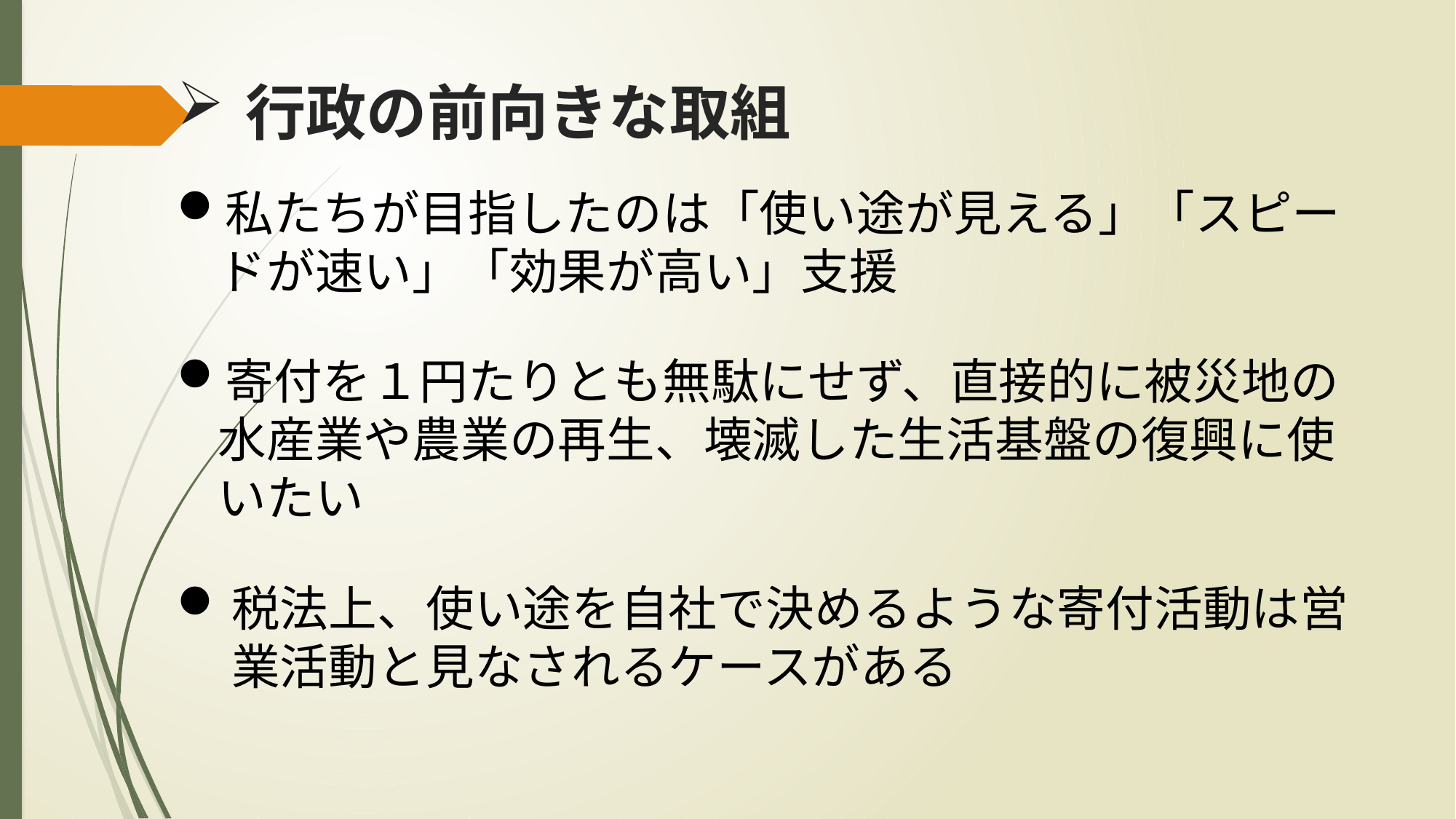

# 行政の前向きな取組
私たちが目指したのは「使い途が見える」「スピードが速い」「効果が高い」支援
寄付を１円たりとも無駄にせず、直接的に被災地の水産業や農業の再生、壊滅した生活基盤の復興に使いたい
税法上、使い途を自社で決めるような寄付活動は営業活動と見なされるケースがある